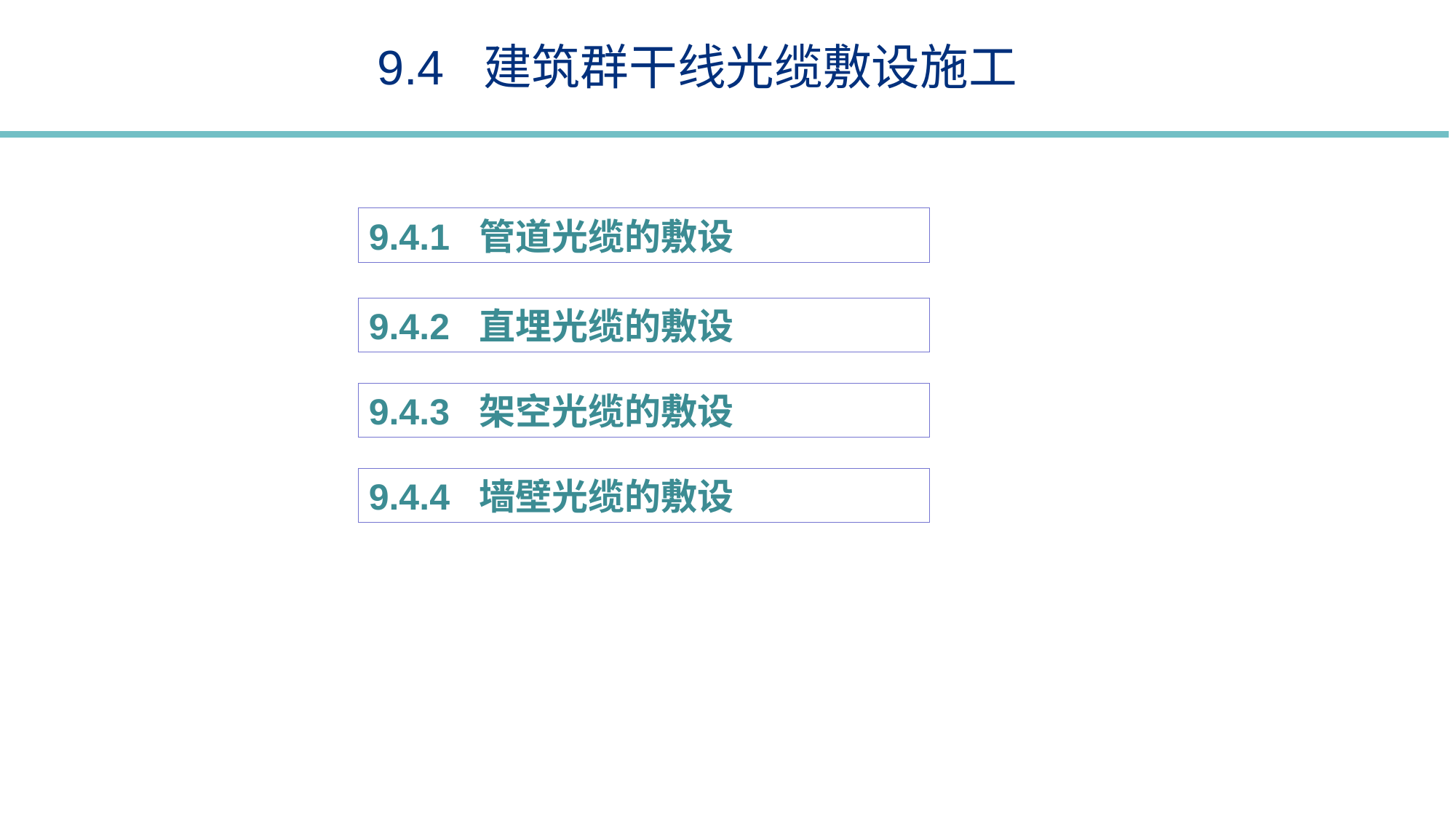

9.4  建筑群干线光缆敷设施工
9.4.1  管道光缆的敷设
9.4.2  直埋光缆的敷设
9.4.3  架空光缆的敷设
9.4.4  墙壁光缆的敷设